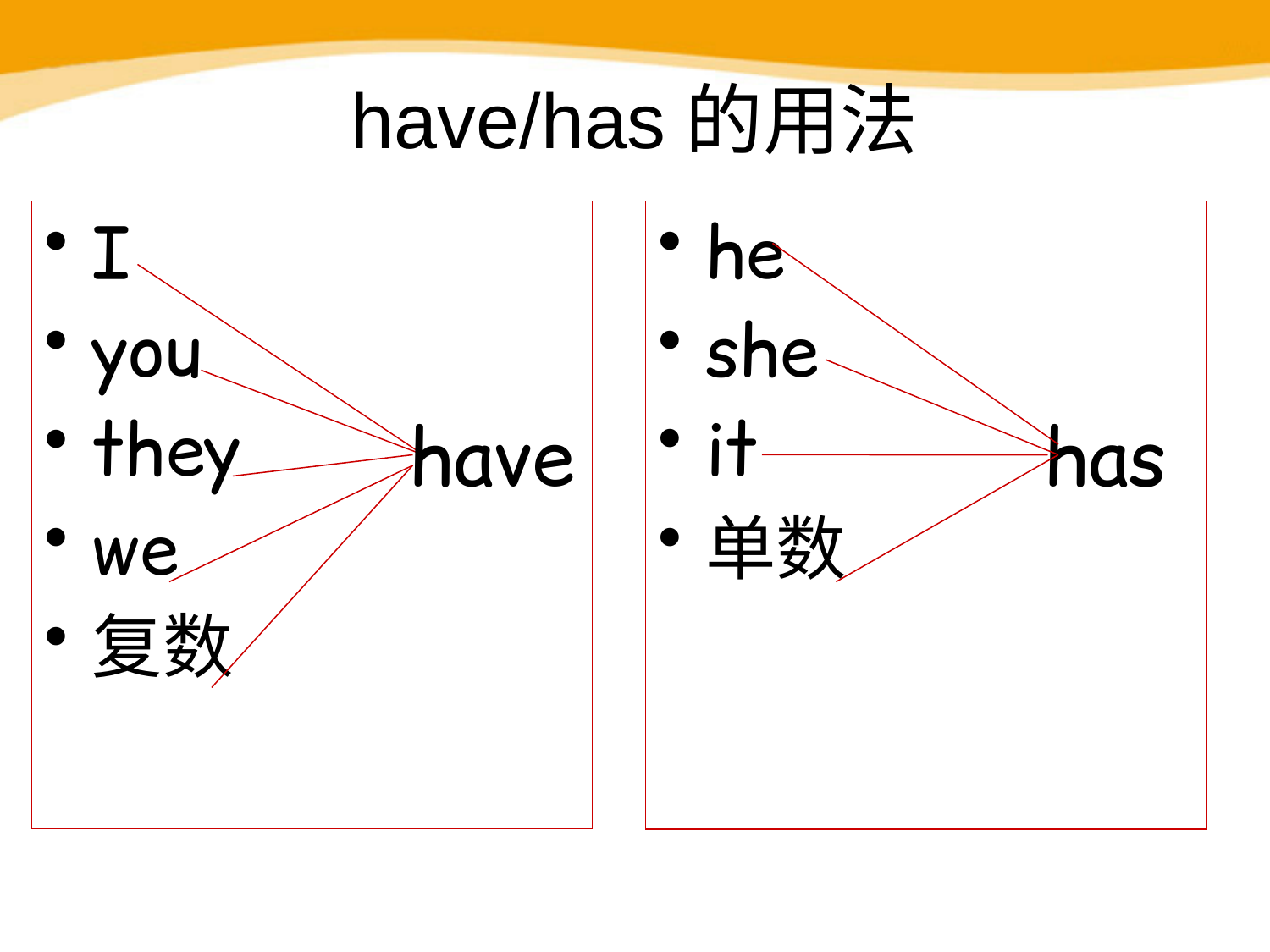

# have/has的用法
I
you
they
we
复数
he
she
it
单数

have
has